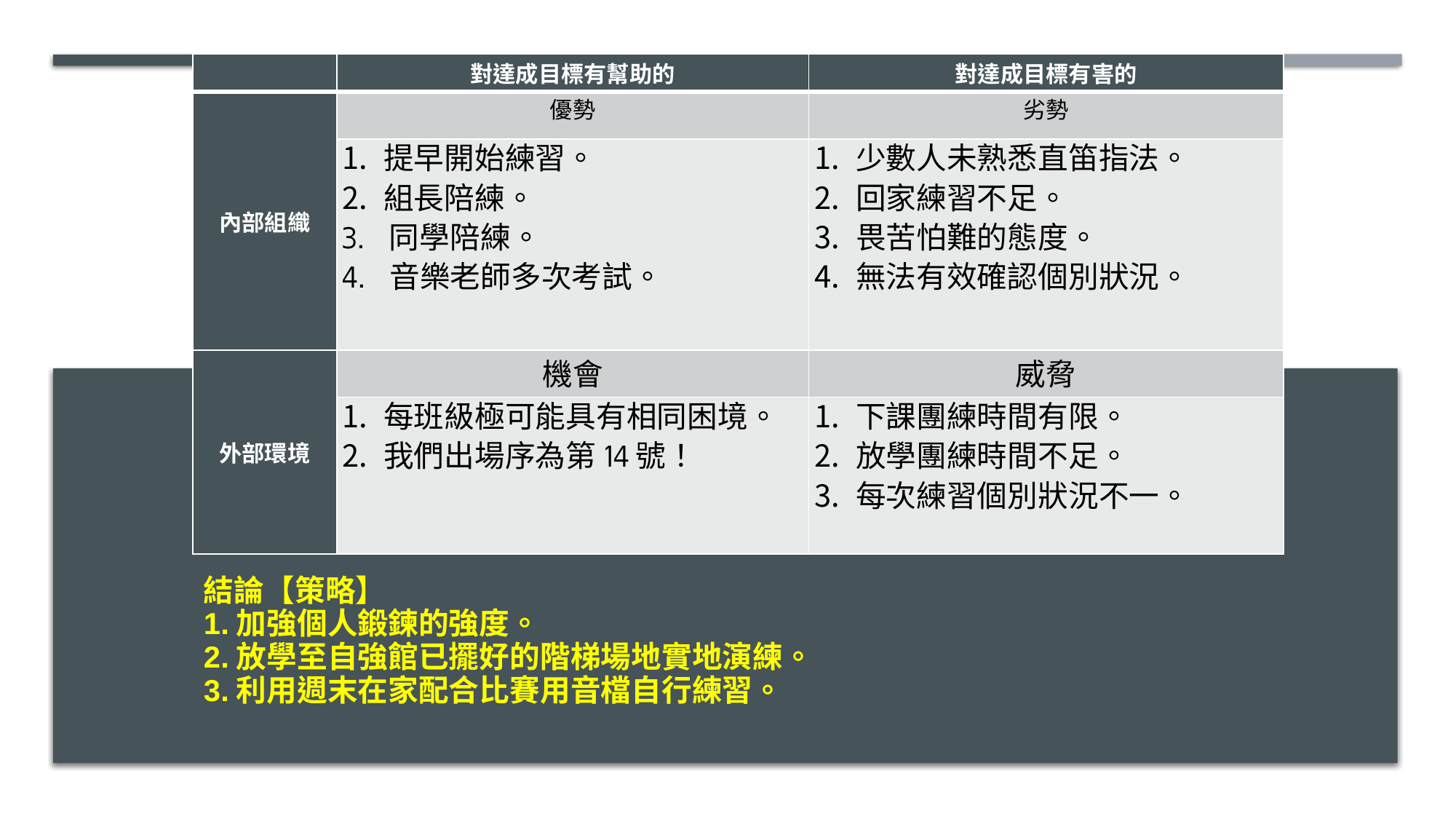

|  | 對達成目標有幫助的 | 對達成目標有害的 |
| --- | --- | --- |
| 內部組織 | 優勢 | 劣勢 |
|  | 提早開始練習。 組長陪練。 3. 同學陪練。 4. 音樂老師多次考試。 | 少數人未熟悉直笛指法。 回家練習不足。 畏苦怕難的態度。 無法有效確認個別狀況。 |
| 外部環境 | 機會 | 威脅 |
|  | 每班級極可能具有相同困境。 我們出場序為第14號！ | 下課團練時間有限。 放學團練時間不足。 每次練習個別狀況不一。 |
結論【策略】
1.加強個人鍛鍊的強度。
2.放學至自強館已擺好的階梯場地實地演練。
3.利用週末在家配合比賽用音檔自行練習。